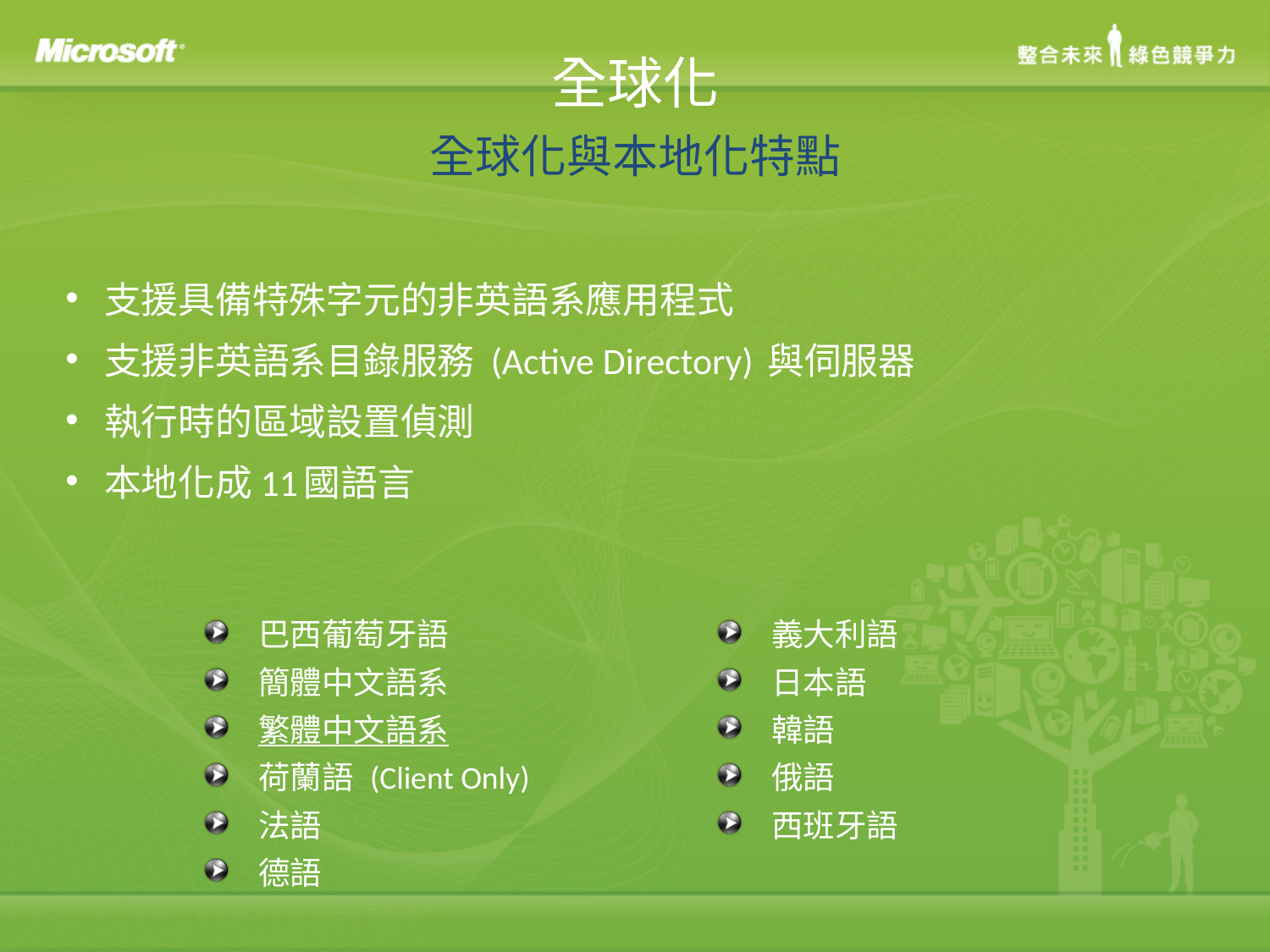

# 全球化 全球化與本地化特點
支援具備特殊字元的非英語系應用程式
支援非英語系目錄服務 (Active Directory) 與伺服器
執行時的區域設置偵測
本地化成11國語言
| 巴西葡萄牙語 簡體中文語系 繁體中文語系 荷蘭語 (Client Only) 法語 德語 | 義大利語 日本語 韓語 俄語 西班牙語 |
| --- | --- |